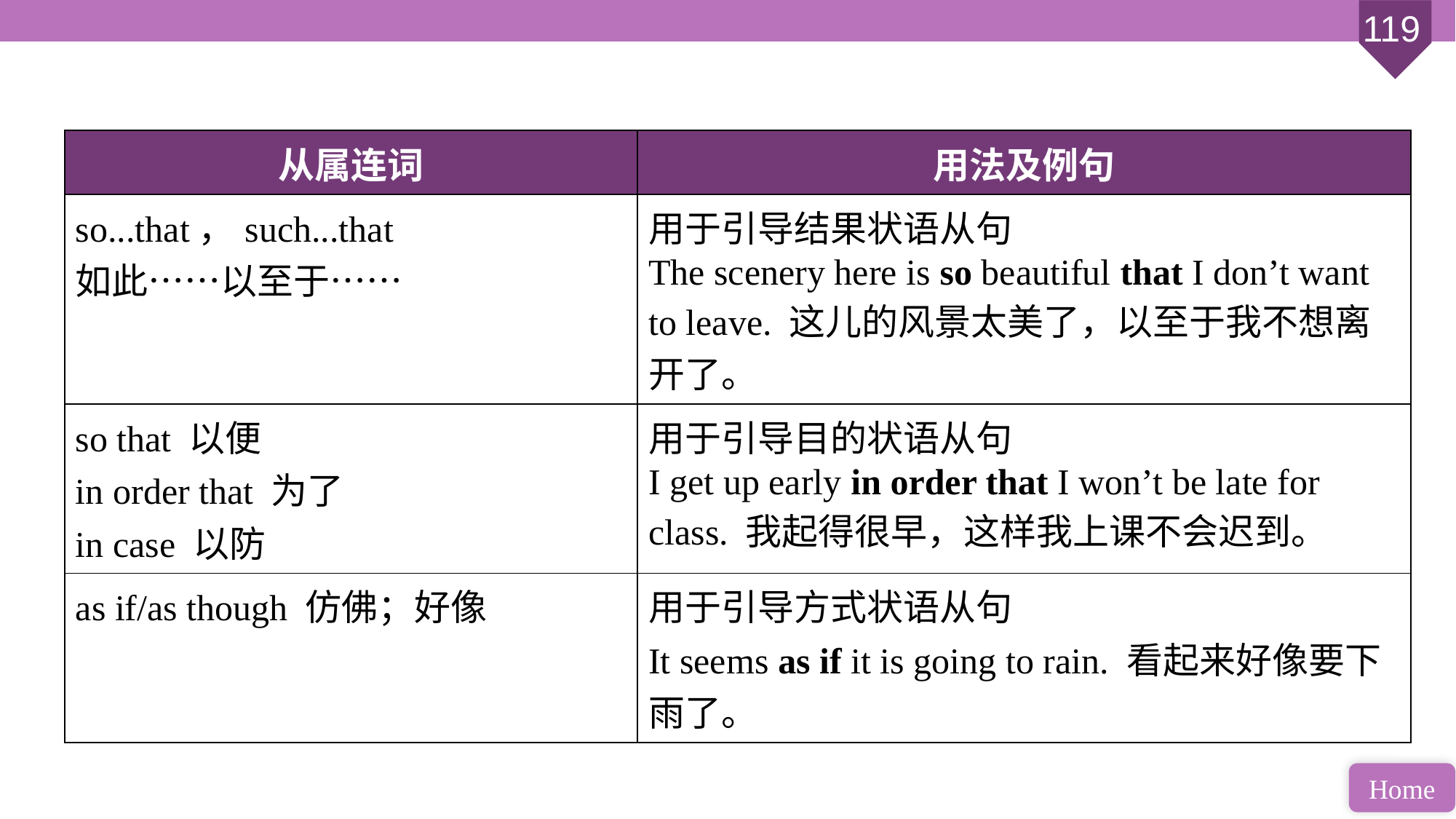

| 从属连词 | 用法及例句 |
| --- | --- |
| so...that，such...that 如此……以至于…… | 用于引导结果状语从句 The scenery here is so beautiful that I don’t want to leave. 这儿的风景太美了，以至于我不想离开了。 |
| so that 以便 in order that 为了 in case 以防 | 用于引导目的状语从句 I get up early in order that I won’t be late for class. 我起得很早，这样我上课不会迟到。 |
| as if/as though 仿佛；好像 | 用于引导方式状语从句 It seems as if it is going to rain. 看起来好像要下雨了。 |